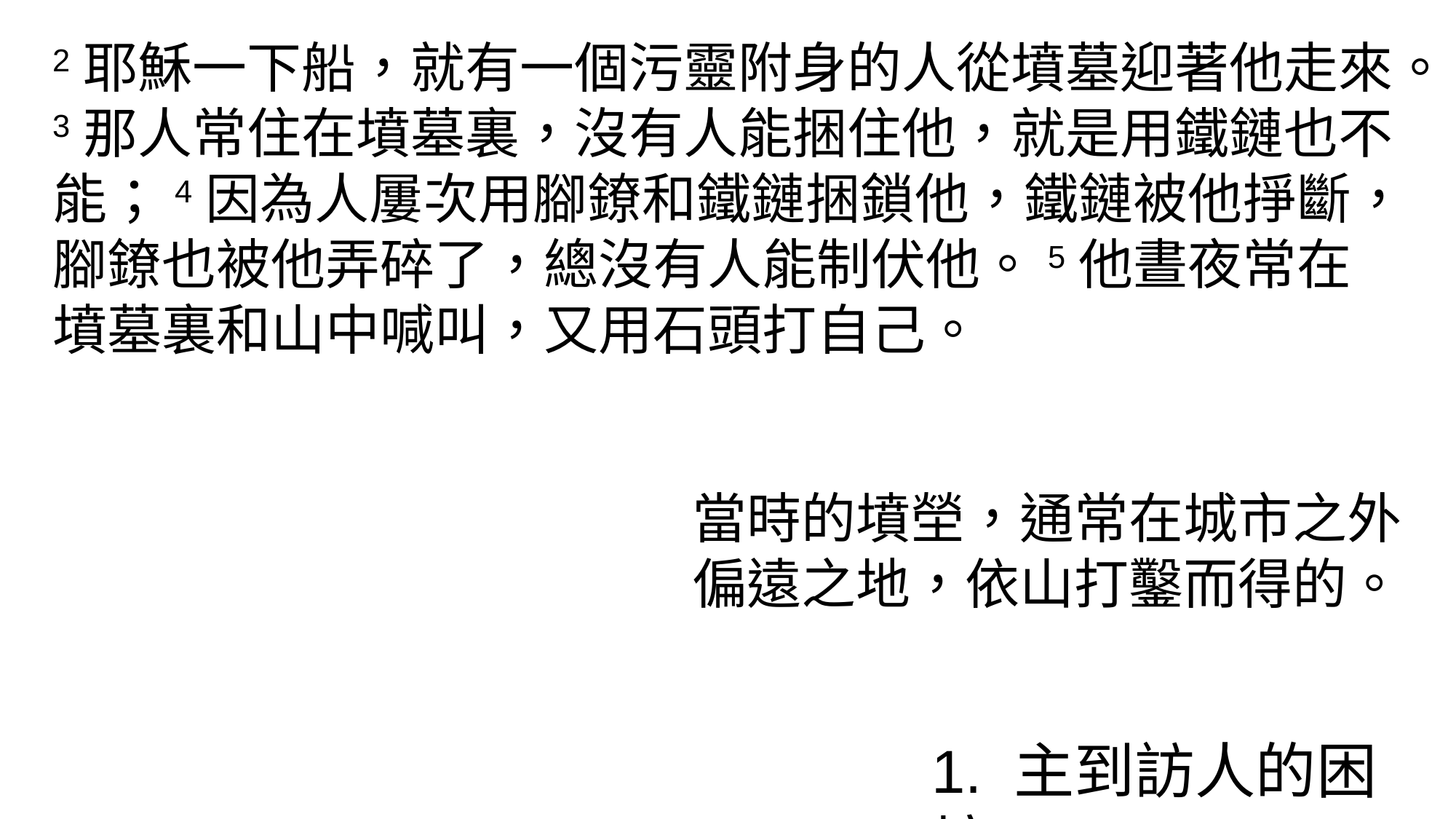

2耶穌一下船，就有一個污靈附身的人從墳墓迎著他走來。3那人常住在墳墓裏，沒有人能捆住他，就是用鐵鏈也不能；4因為人屢次用腳鐐和鐵鏈捆鎖他，鐵鏈被他掙斷，腳鐐也被他弄碎了，總沒有人能制伏他。5他晝夜常在墳墓裏和山中喊叫，又用石頭打自己。
當時的墳塋，通常在城市之外偏遠之地，依山打鑿而得的。
1. 主到訪人的困境